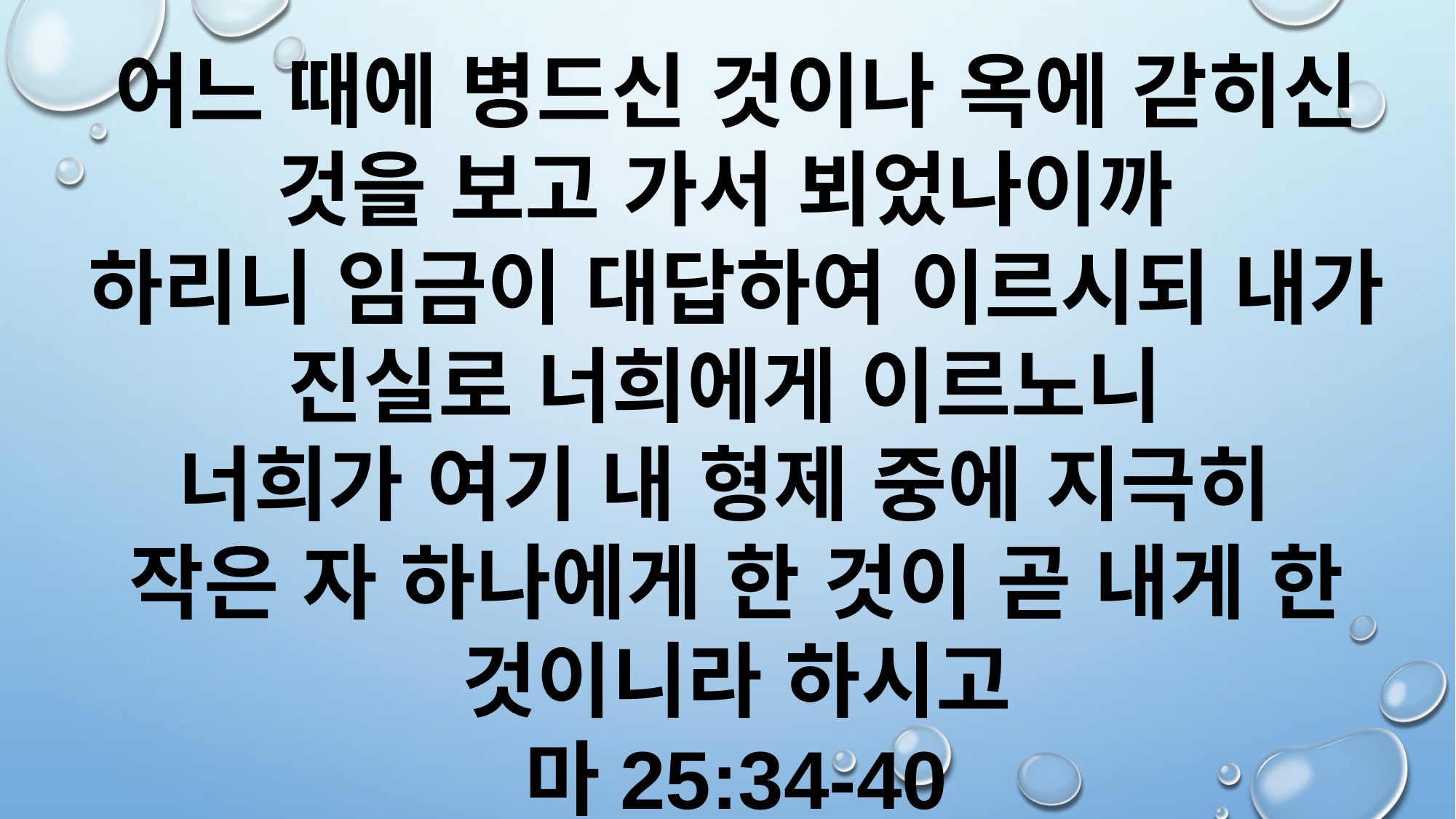

어느 때에 병드신 것이나 옥에 갇히신 것을 보고 가서 뵈었나이까
하리니 임금이 대답하여 이르시되 내가 진실로 너희에게 이르노니
너희가 여기 내 형제 중에 지극히
작은 자 하나에게 한 것이 곧 내게 한 것이니라 하시고
마25:34-40